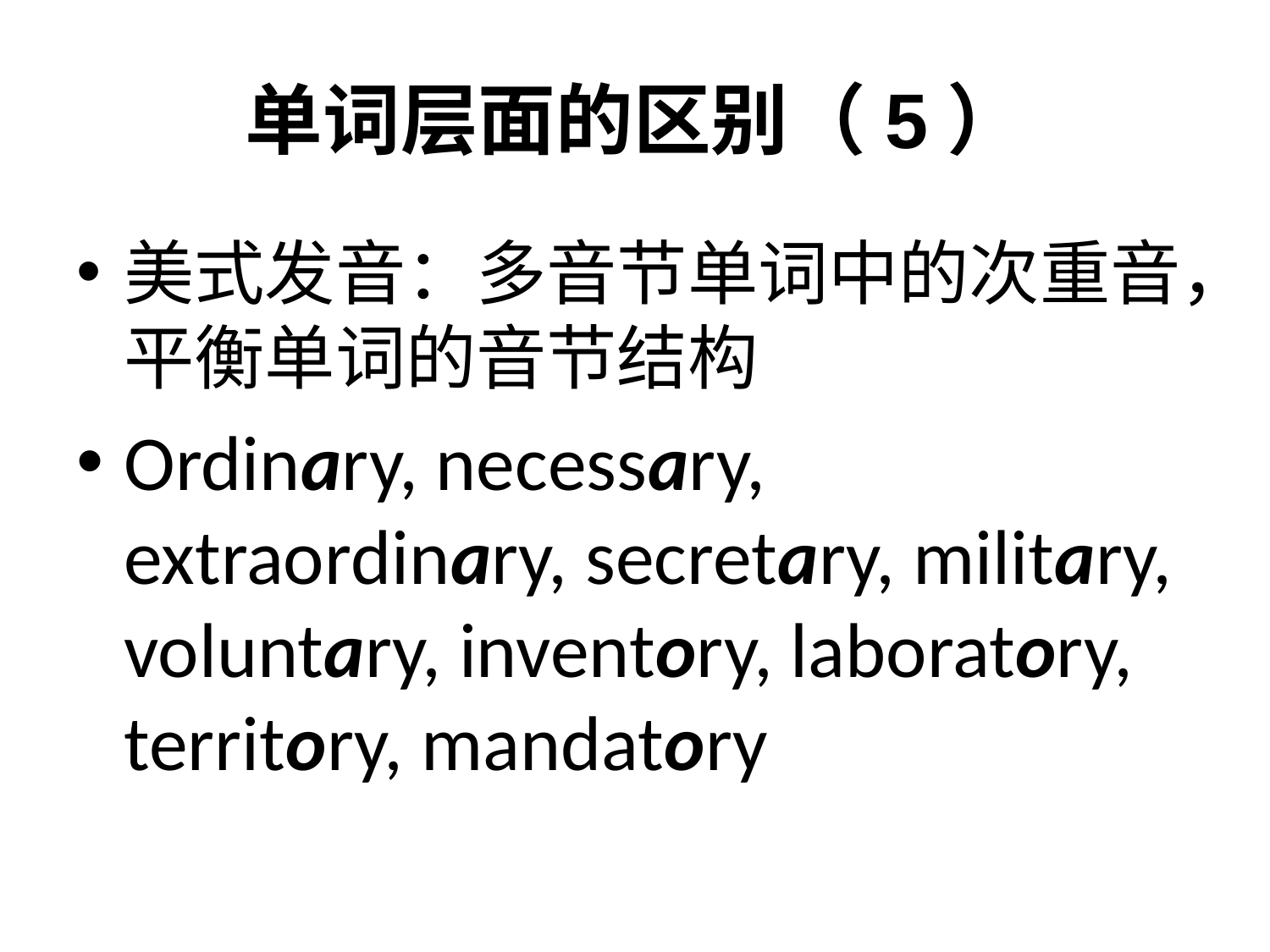

# 单词层面的区别（5）
美式发音：多音节单词中的次重音，平衡单词的音节结构
Ordinary, necessary, extraordinary, secretary, military, voluntary, inventory, laboratory, territory, mandatory